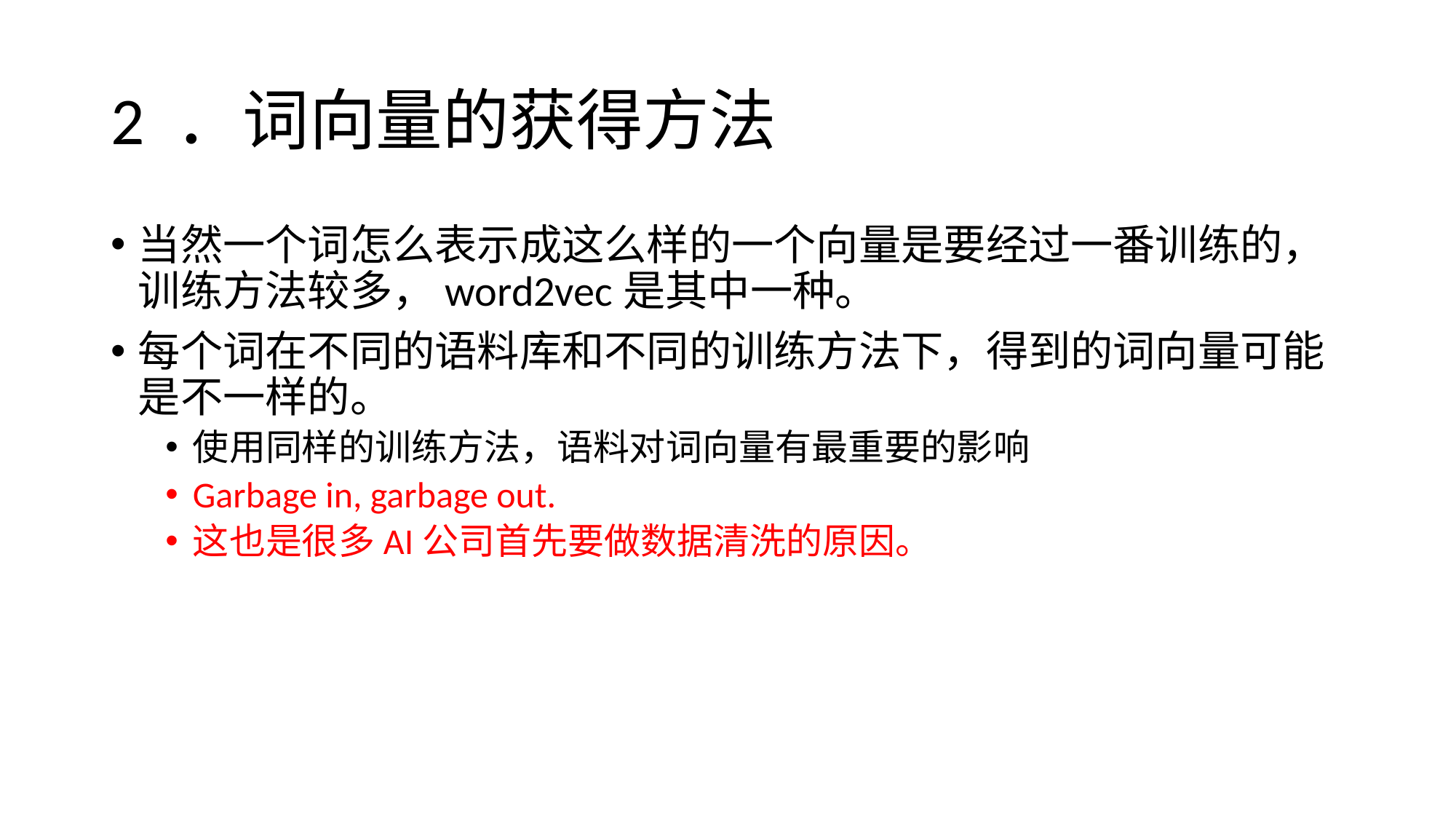

# 2 ．词向量的获得方法
当然一个词怎么表示成这么样的一个向量是要经过一番训练的，训练方法较多，word2vec是其中一种。
每个词在不同的语料库和不同的训练方法下，得到的词向量可能是不一样的。
使用同样的训练方法，语料对词向量有最重要的影响
Garbage in, garbage out.
这也是很多AI公司首先要做数据清洗的原因。